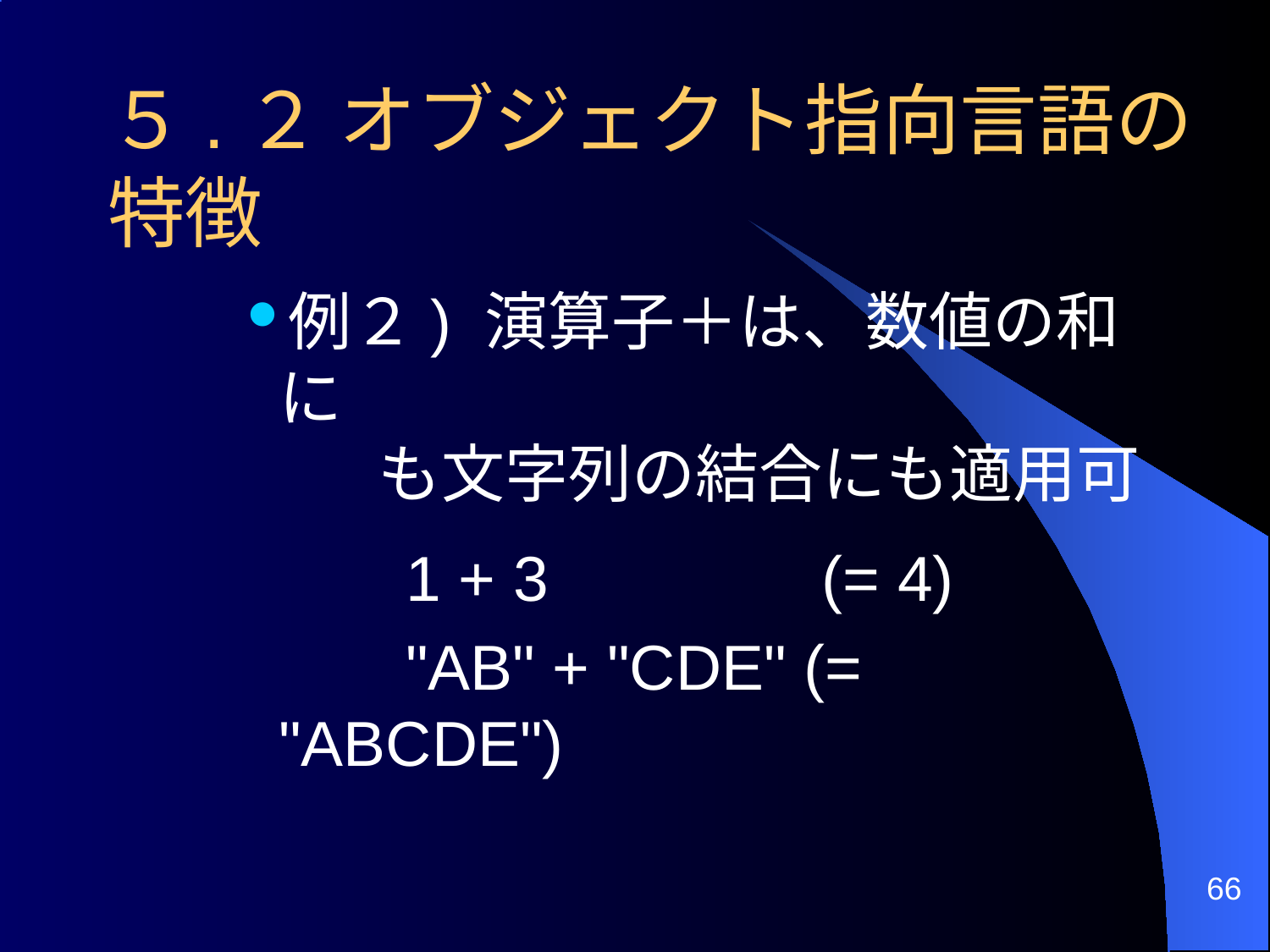

# ５.２ オブジェクト指向言語の特徴
例２) 演算子＋は、数値の和に
       も文字列の結合にも適用可
		1 + 3         	  (= 4)
		"AB" + "CDE" (= "ABCDE")
66